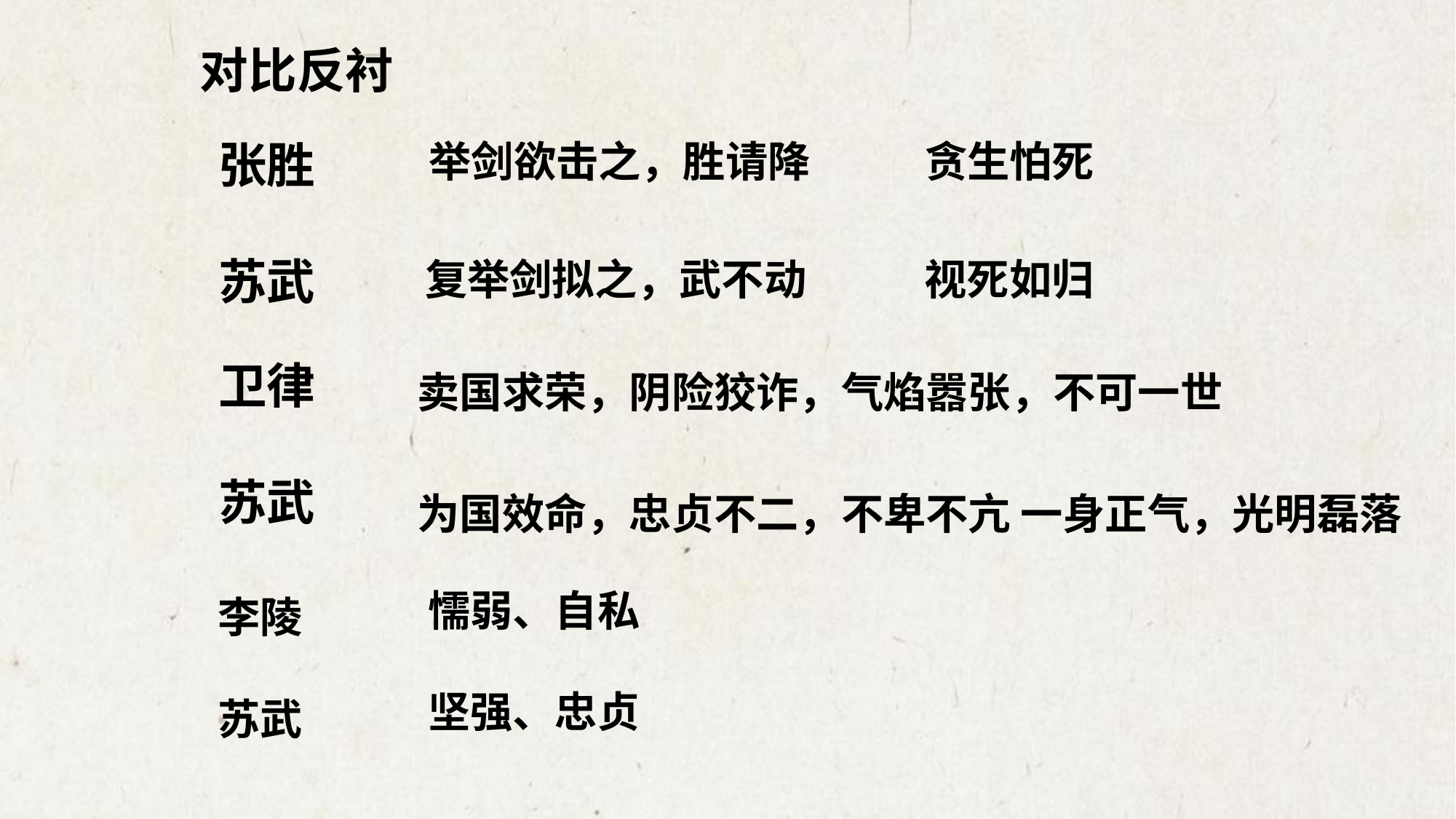

对比反衬
张胜

苏武

举剑欲击之，胜请降
贪生怕死
复举剑拟之，武不动
视死如归
卫律

苏武
卖国求荣，阴险狡诈，气焰嚣张，不可一世
为国效命，忠贞不二，不卑不亢 一身正气，光明磊落
懦弱、自私

坚强、忠贞
李陵

苏武